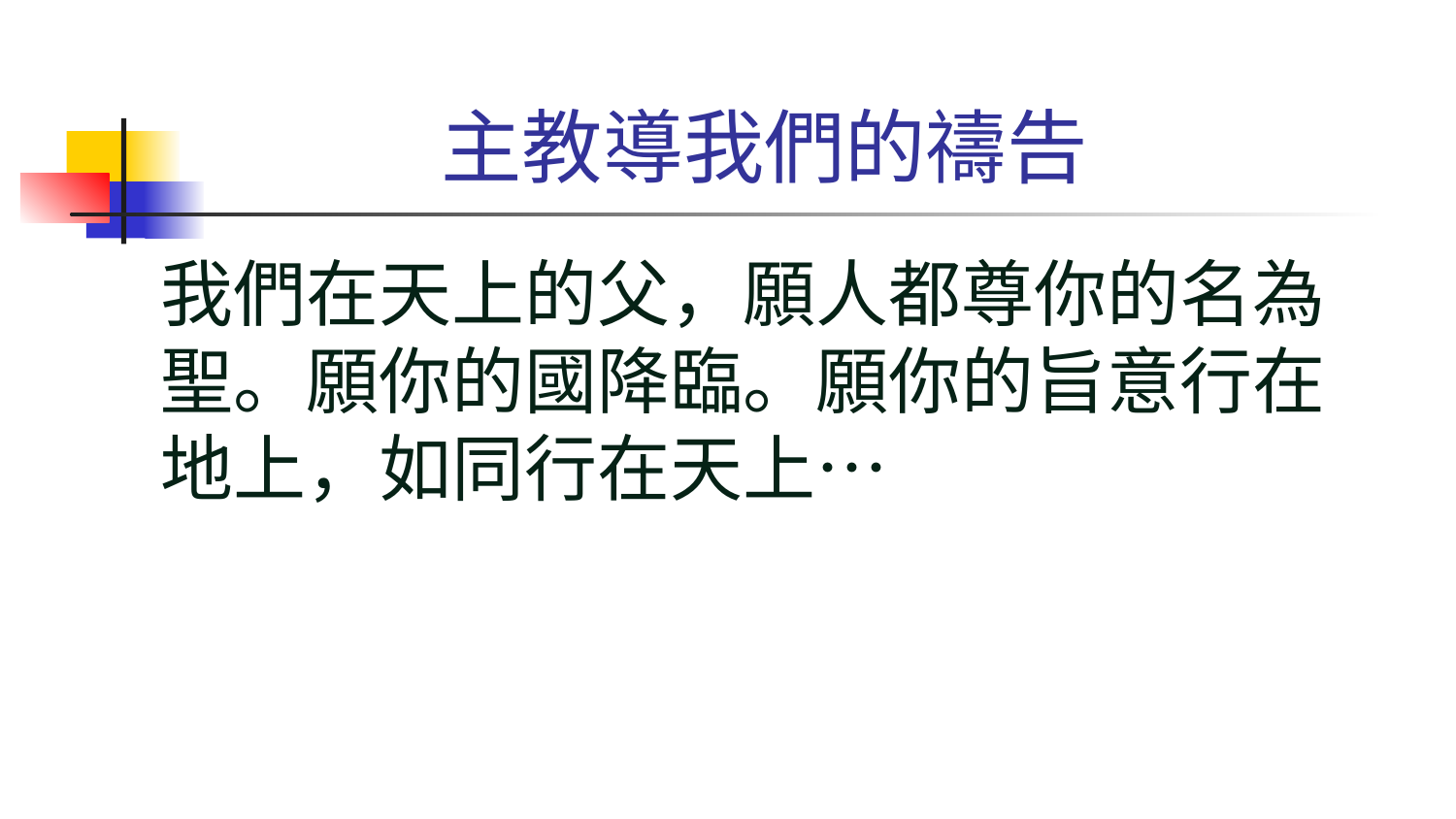

# 主教導我們的禱告
我們在天上的父，願人都尊你的名為聖。願你的國降臨。願你的旨意行在地上，如同行在天上…